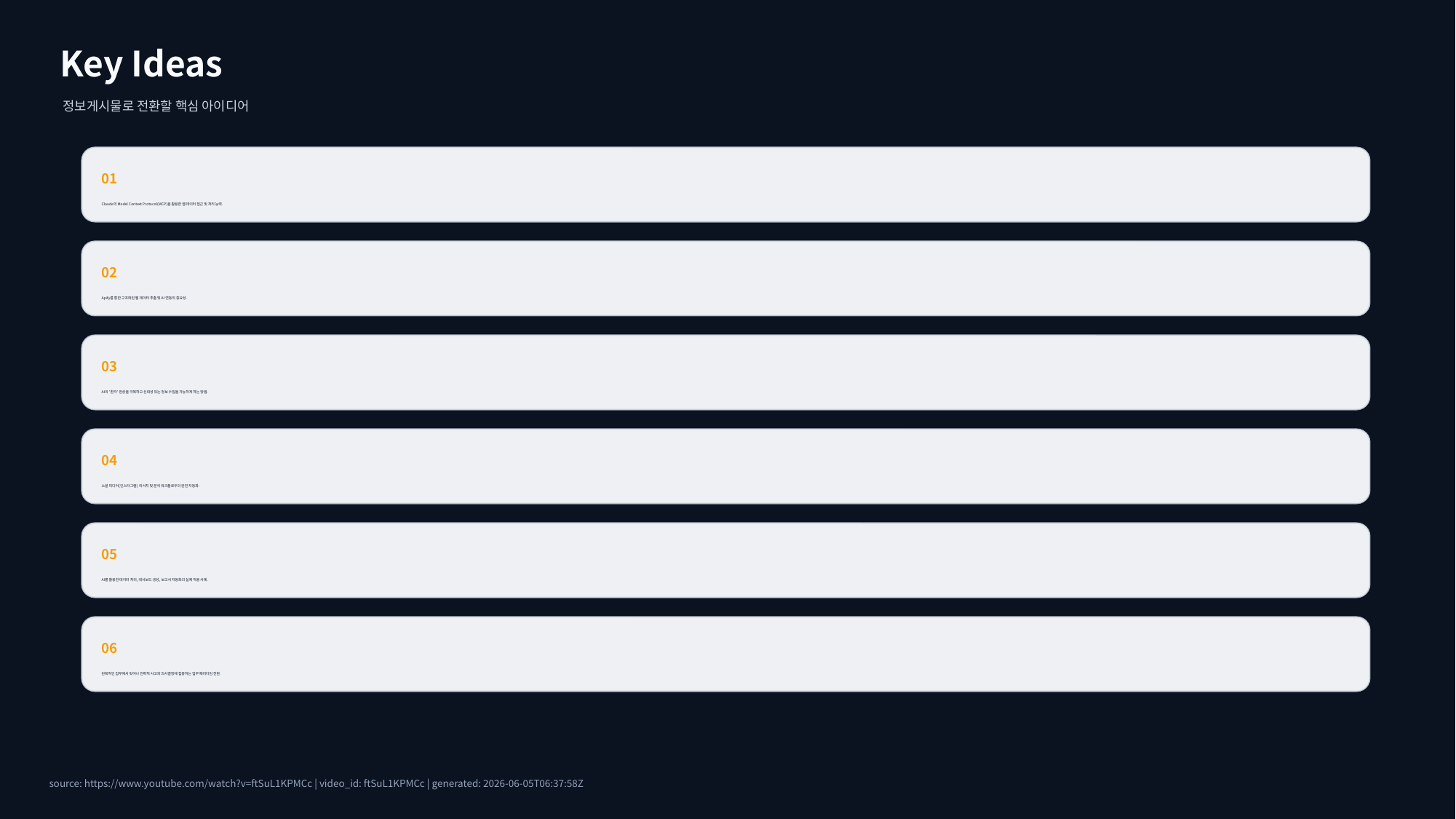

Key Ideas
정보게시물로 전환할 핵심 아이디어

01
Claude의 Model Context Protocol(MCP)을 활용한 웹 데이터 접근 및 처리 능력.

02
Apify를 통한 구조화된 웹 데이터 추출 및 AI 연동의 중요성.

03
AI의 '환각' 현상을 극복하고 신뢰성 있는 정보 수집을 가능하게 하는 방법.

04
소셜 미디어(인스타그램) 리서치 및 분석 워크플로우의 완전 자동화.

05
AI를 활용한 데이터 처리, 대시보드 생성, 보고서 자동화의 실제 적용 사례.

06
반복적인 업무에서 벗어나 전략적 사고와 의사결정에 집중하는 업무 패러다임 전환.
source: https://www.youtube.com/watch?v=ftSuL1KPMCc | video_id: ftSuL1KPMCc | generated: 2026-06-05T06:37:58Z